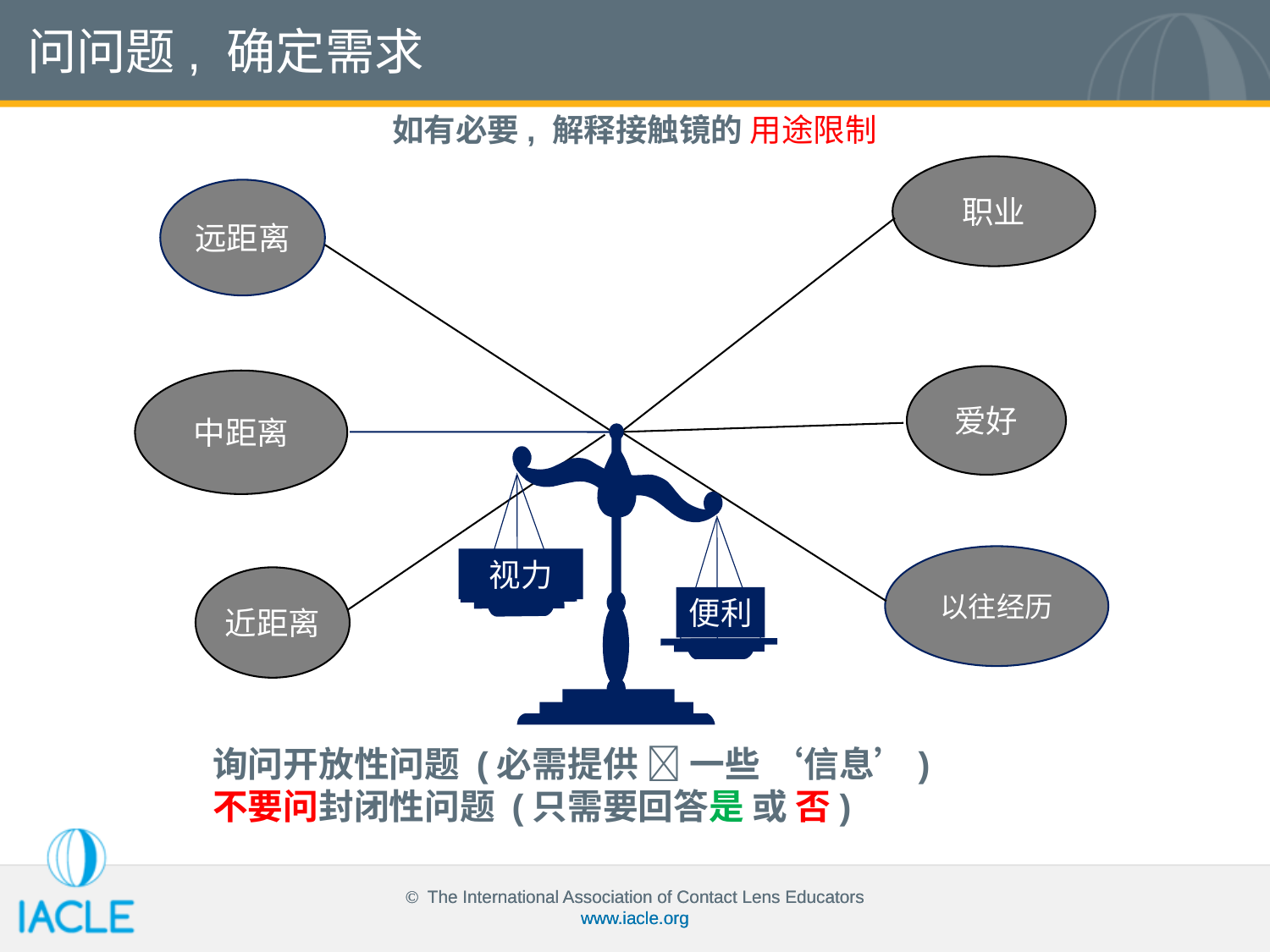

问问题, 确定需求
如有必要, 解释接触镜的 用途限制
职业
远距离

爱好
中距离

视力
便利

以往经历
近距离
询问开放性问题 (必需提供 → 一些 ‘信息’)
不要问封闭性问题 (只需要回答是 或 否)